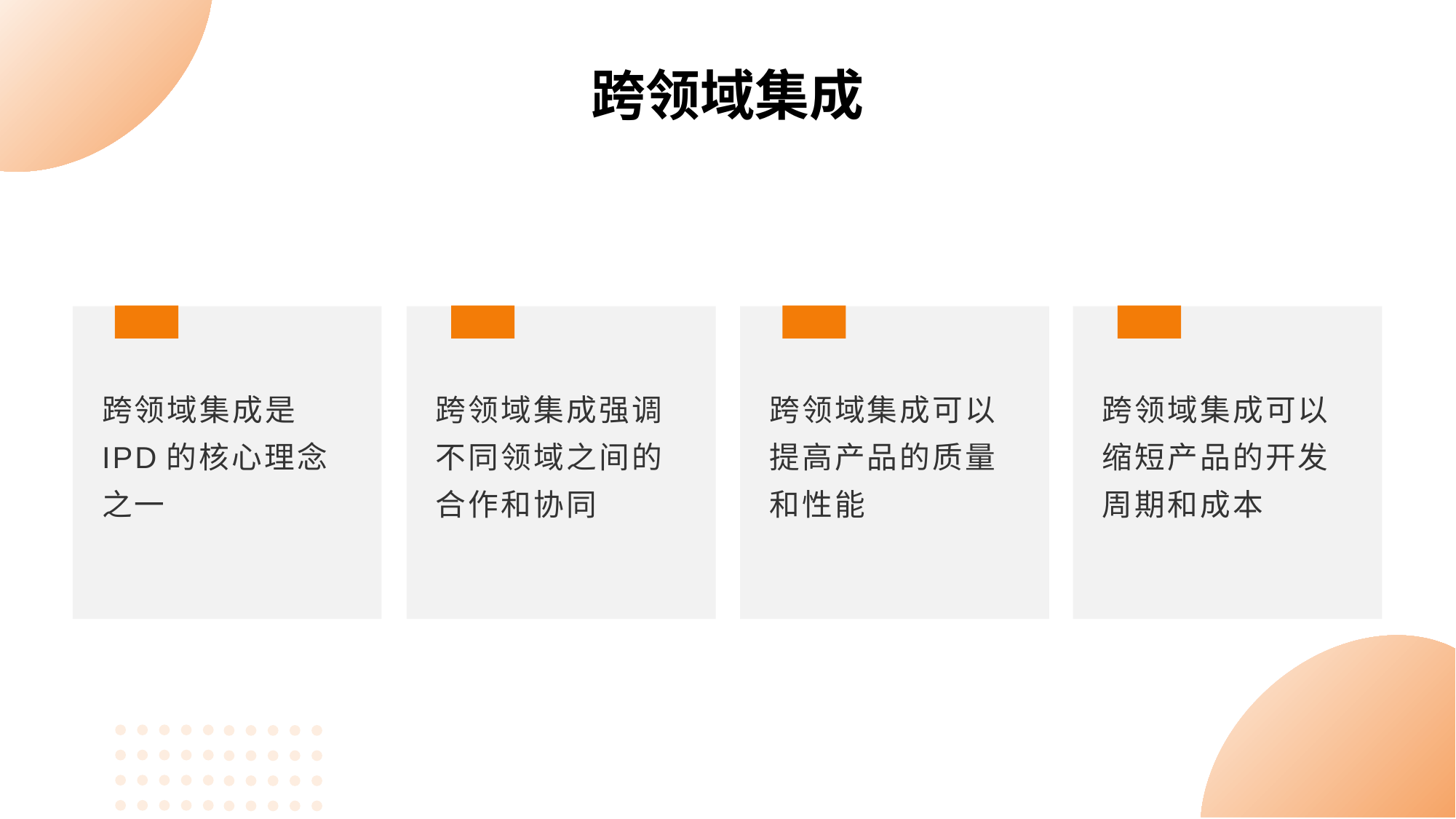

跨领域集成

跨领域集成是IPD的核心理念之一
跨领域集成强调不同领域之间的合作和协同
跨领域集成可以提高产品的质量和性能
跨领域集成可以缩短产品的开发周期和成本